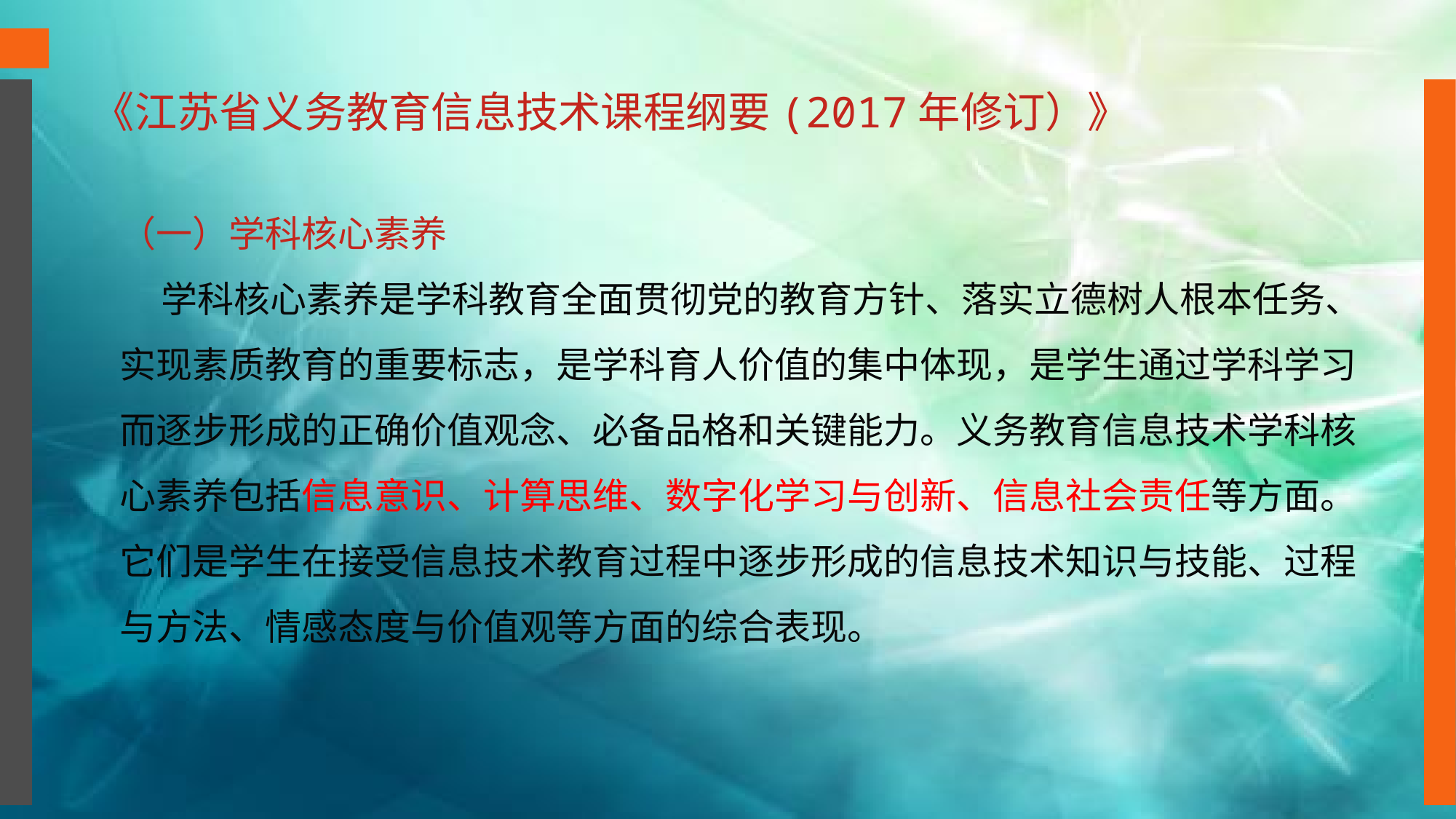

《江苏省义务教育信息技术课程纲要(2017年修订）》
（一）学科核心素养
    学科核心素养是学科教育全面贯彻党的教育方针、落实立德树人根本任务、实现素质教育的重要标志，是学科育人价值的集中体现，是学生通过学科学习而逐步形成的正确价值观念、必备品格和关键能力。义务教育信息技术学科核心素养包括信息意识、计算思维、数字化学习与创新、信息社会责任等方面。它们是学生在接受信息技术教育过程中逐步形成的信息技术知识与技能、过程与方法、情感态度与价值观等方面的综合表现。